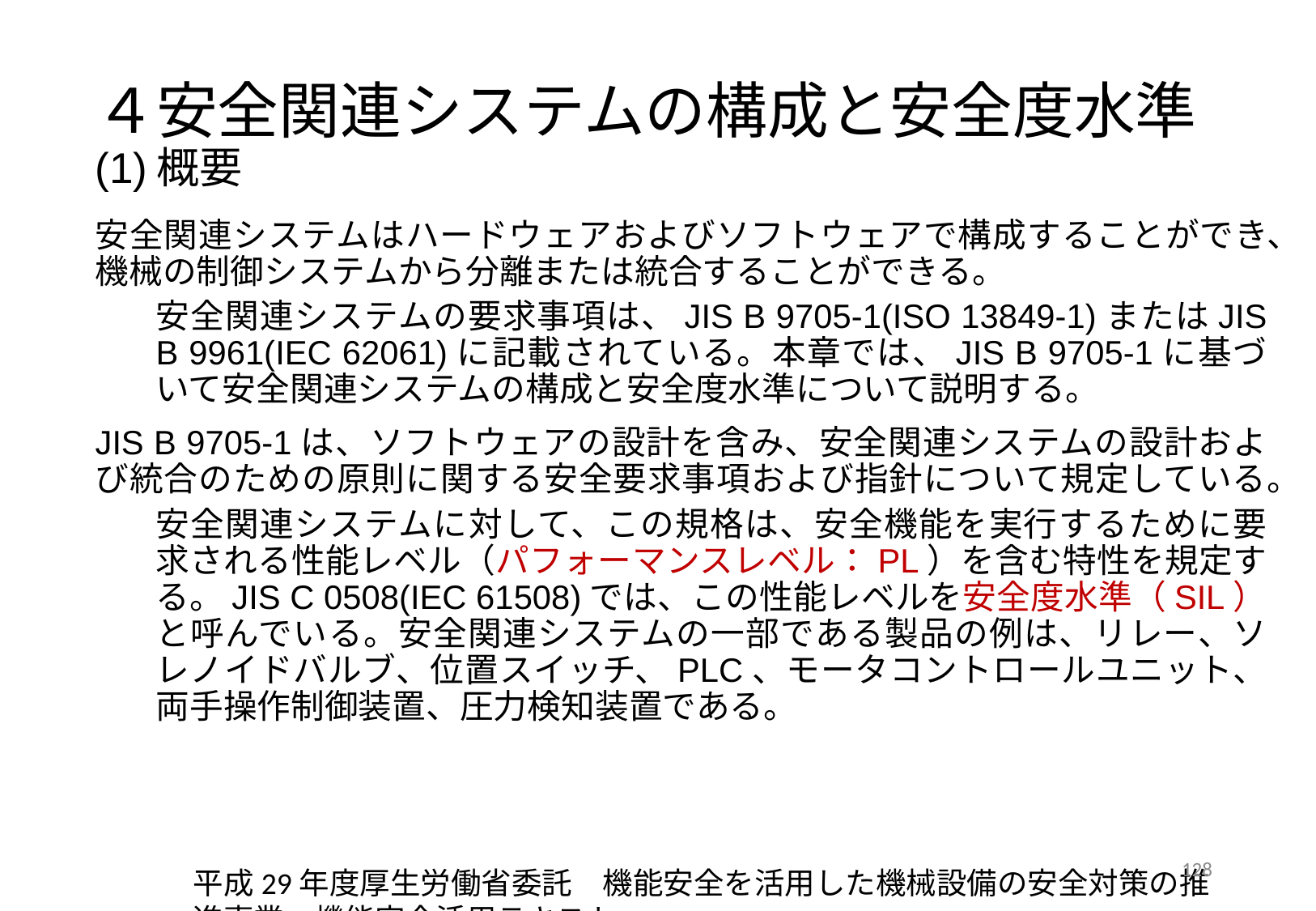

# ４安全関連システムの構成と安全度水準 (1)概要
安全関連システムはハードウェアおよびソフトウェアで構成することができ、機械の制御システムから分離または統合することができる。
安全関連システムの要求事項は、JIS B 9705-1(ISO 13849-1)またはJIS B 9961(IEC 62061)に記載されている。本章では、JIS B 9705-1に基づいて安全関連システムの構成と安全度水準について説明する。
JIS B 9705-1は、ソフトウェアの設計を含み、安全関連システムの設計および統合のための原則に関する安全要求事項および指針について規定している。
安全関連システムに対して、この規格は、安全機能を実行するために要求される性能レベル（パフォーマンスレベル：PL）を含む特性を規定する。JIS C 0508(IEC 61508)では、この性能レベルを安全度水準（SIL）と呼んでいる。安全関連システムの一部である製品の例は、リレー、ソレノイドバルブ、位置スイッチ、PLC、モータコントロールユニット、両手操作制御装置、圧力検知装置である。
128
平成29年度厚生労働省委託　機能安全を活用した機械設備の安全対策の推進事業　機能安全活用テキスト